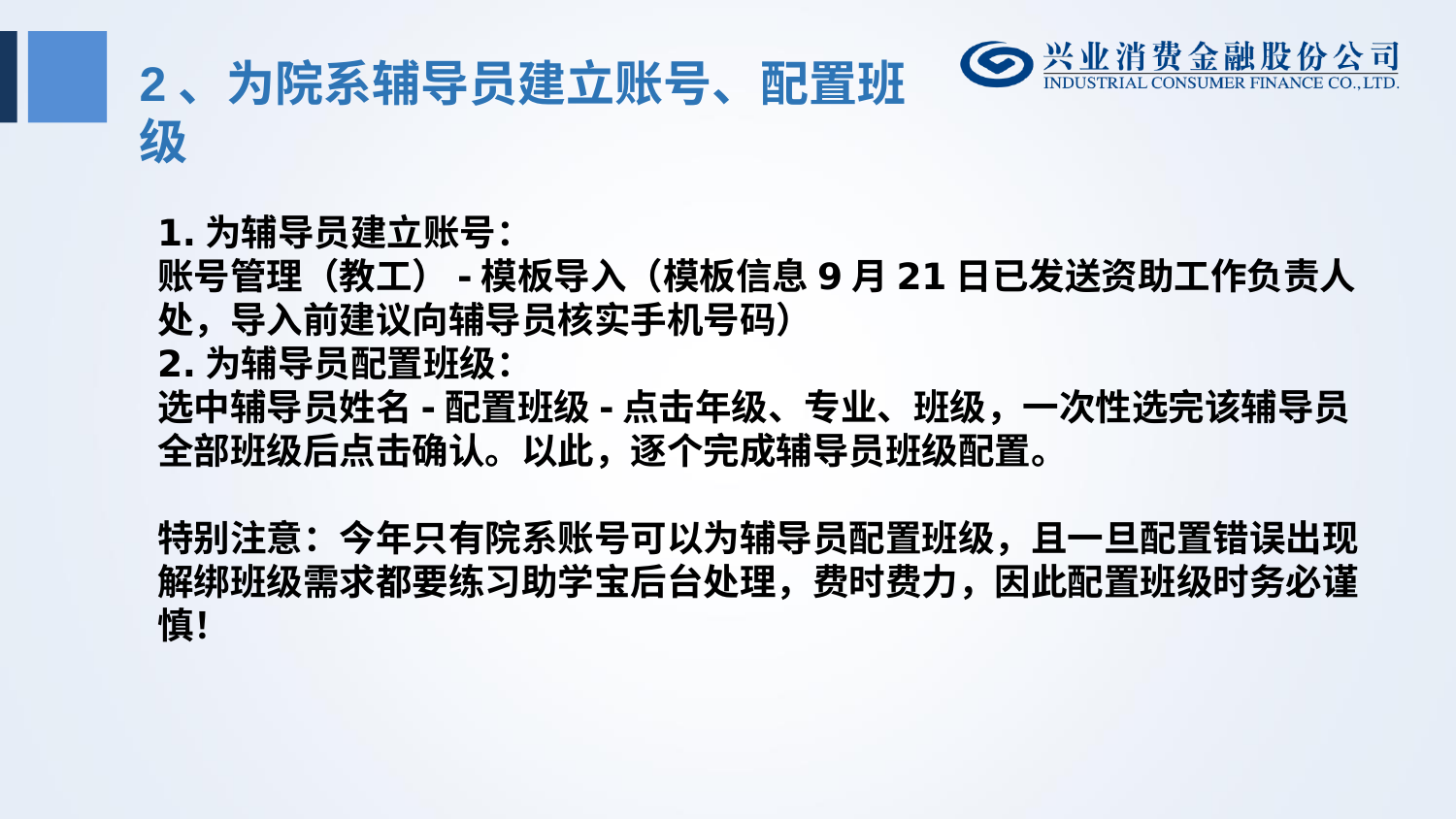

2、为院系辅导员建立账号、配置班级
1.为辅导员建立账号：
账号管理（教工）-模板导入（模板信息9月21日已发送资助工作负责人处，导入前建议向辅导员核实手机号码）
2.为辅导员配置班级：
选中辅导员姓名-配置班级-点击年级、专业、班级，一次性选完该辅导员全部班级后点击确认。以此，逐个完成辅导员班级配置。

特别注意：今年只有院系账号可以为辅导员配置班级，且一旦配置错误出现解绑班级需求都要练习助学宝后台处理，费时费力，因此配置班级时务必谨慎！